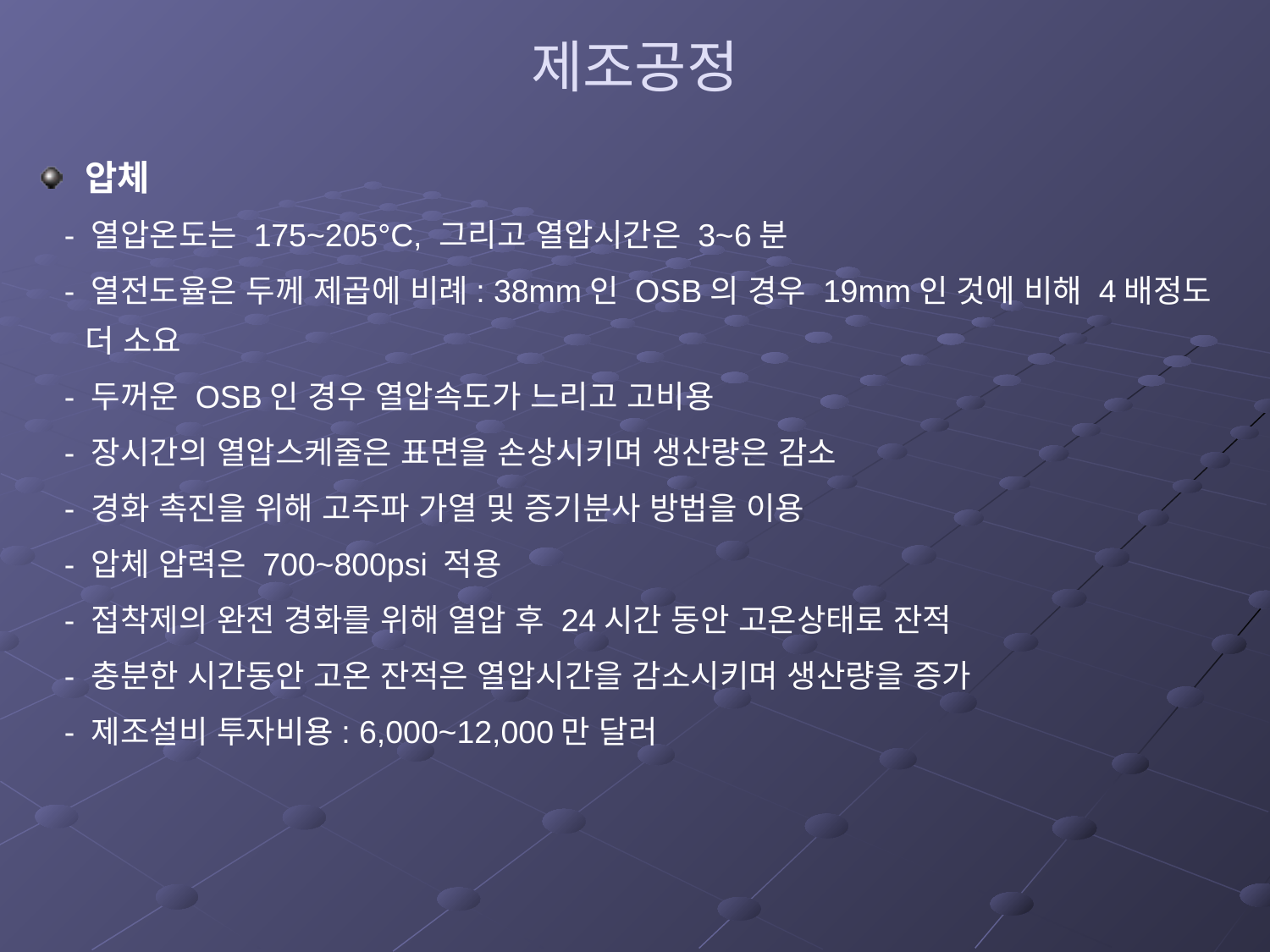

# 제조공정
압체
   - 열압온도는 175~205°C, 그리고 열압시간은 3~6분
   - 열전도율은 두께 제곱에 비례: 38mm인 OSB의 경우 19mm인 것에 비해 4배정도 더 소요
   - 두꺼운 OSB인 경우 열압속도가 느리고 고비용
   - 장시간의 열압스케줄은 표면을 손상시키며 생산량은 감소
   - 경화 촉진을 위해 고주파 가열 및 증기분사 방법을 이용
   - 압체 압력은 700~800psi 적용
   - 접착제의 완전 경화를 위해 열압 후 24시간 동안 고온상태로 잔적
   - 충분한 시간동안 고온 잔적은 열압시간을 감소시키며 생산량을 증가
   - 제조설비 투자비용: 6,000~12,000만 달러